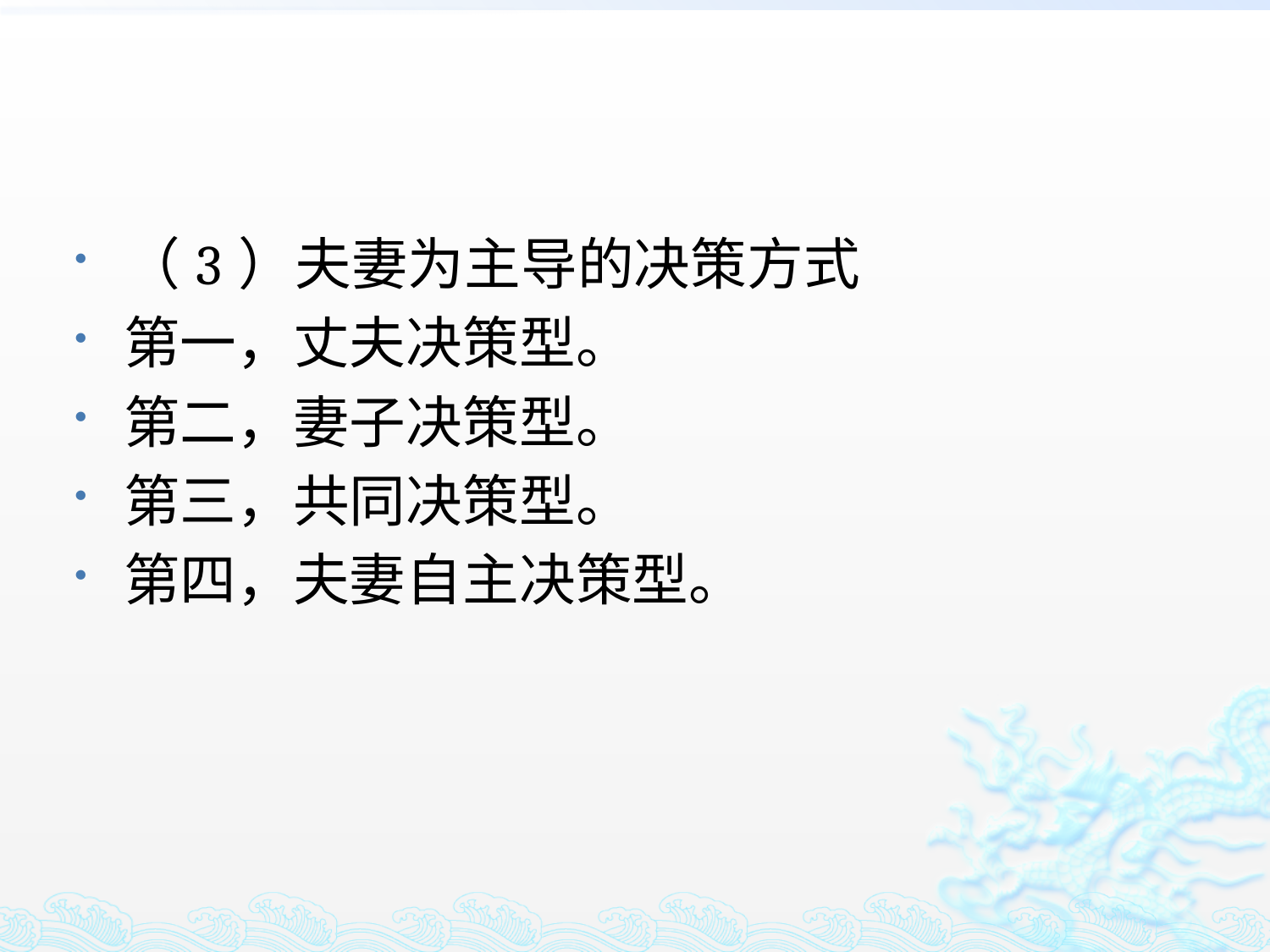

#
（3）夫妻为主导的决策方式
第一，丈夫决策型。
第二，妻子决策型。
第三，共同决策型。
第四，夫妻自主决策型。